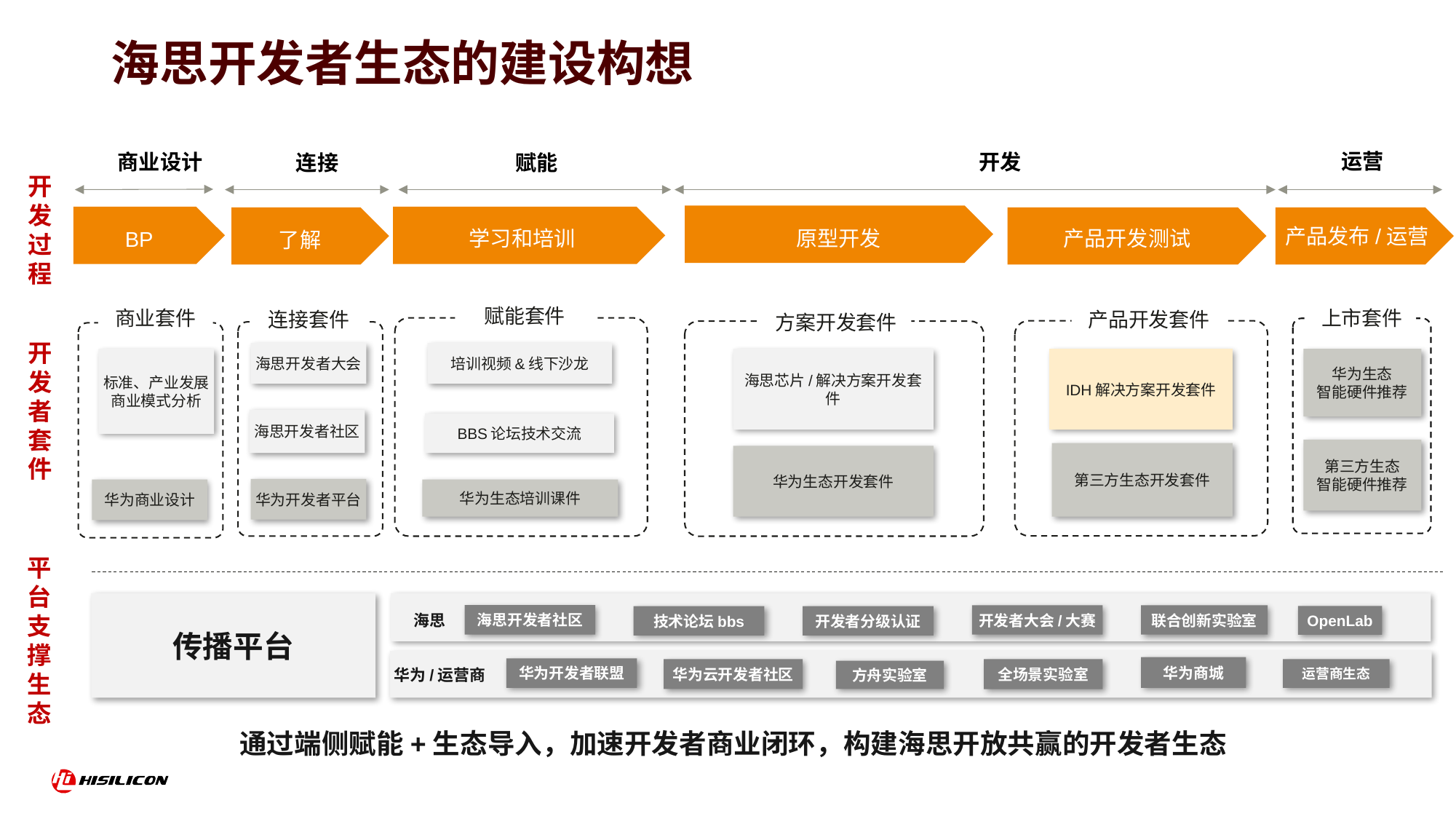

海思开发者生态的建设构想
运营
商业设计
开发
连接
赋能
开发过程

BP

了解

产品发布/运营
学习和培训
产品开发测试
原型开发
赋能套件
商业套件
上市套件

华为生态
智能硬件推荐
产品开发套件
连接套件
方案开发套件

开发者套件
海思开发者大会
培训视频&线下沙龙
标准、产业发展
商业模式分析
IDH解决方案开发套件
海思芯片/解决方案开发套件
海思开发者社区
BBS论坛技术交流
第三方生态
智能硬件推荐
第三方生态开发套件
华为生态开发套件
华为开发者平台
华为商业设计
华为生态培训课件
平台支撑生态
传播平台

海思开发者社区
海思
开发者大会/大赛
联合创新实验室
OpenLab
技术论坛bbs
开发者分级认证

华为商城
华为开发者联盟
华为云开发者社区
全场景实验室
运营商生态
华为/运营商
方舟实验室
通过端侧赋能+生态导入，加速开发者商业闭环，构建海思开放共赢的开发者生态